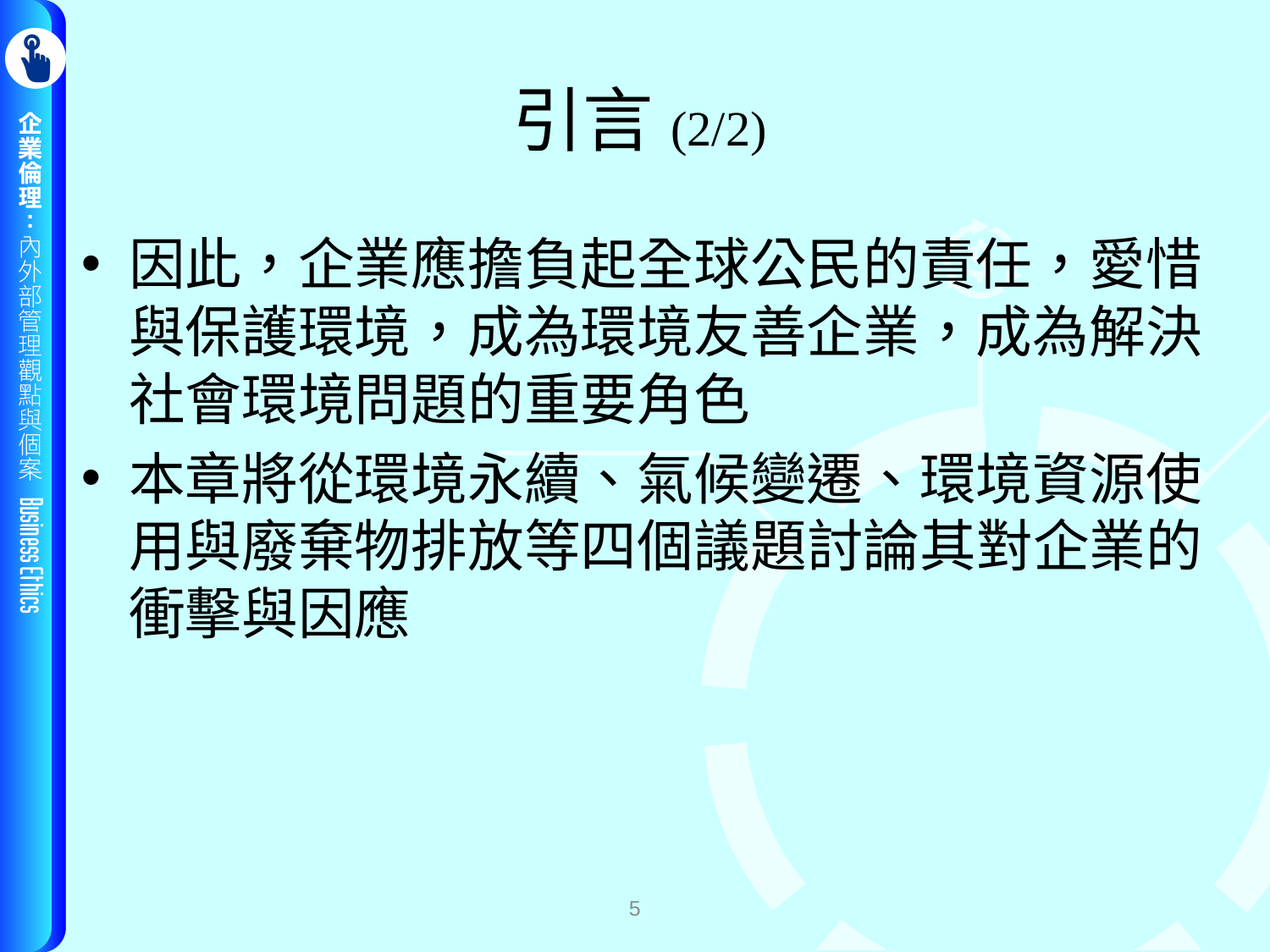

# 引言(2/2)
因此，企業應擔負起全球公民的責任，愛惜與保護環境，成為環境友善企業，成為解決社會環境問題的重要角色
本章將從環境永續、氣候變遷、環境資源使用與廢棄物排放等四個議題討論其對企業的衝擊與因應
5